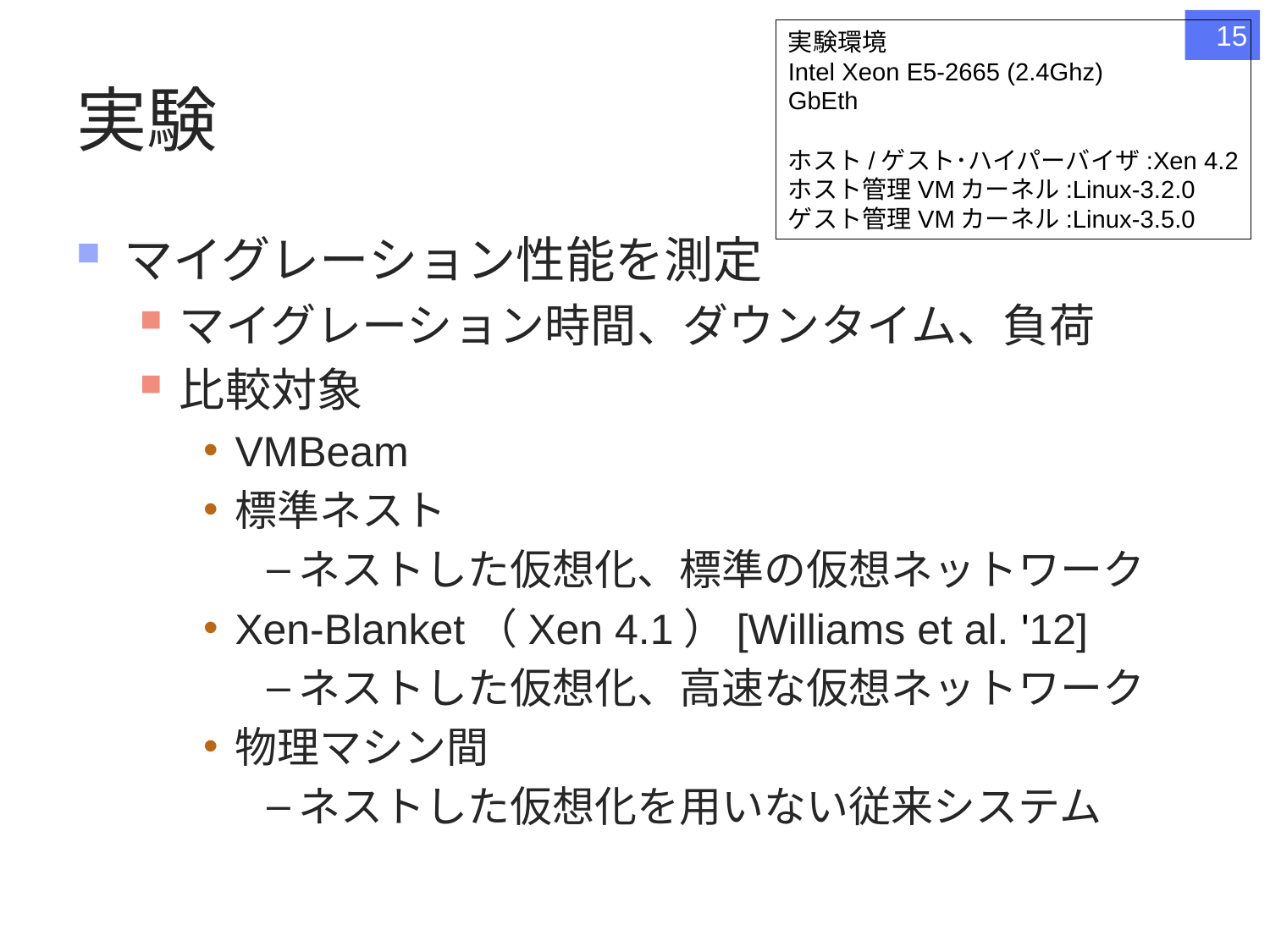

15
実験環境
Intel Xeon E5-2665 (2.4Ghz)
GbEth

ホスト/ゲスト･ハイパーバイザ:Xen 4.2
ホスト管理VMカーネル:Linux-3.2.0
ゲスト管理VMカーネル:Linux-3.5.0
# 実験
マイグレーション性能を測定
マイグレーション時間、ダウンタイム、負荷
比較対象
VMBeam
標準ネスト
ネストした仮想化、標準の仮想ネットワーク
Xen-Blanket（Xen 4.1）[Williams et al. '12]
ネストした仮想化、高速な仮想ネットワーク
物理マシン間
ネストした仮想化を用いない従来システム